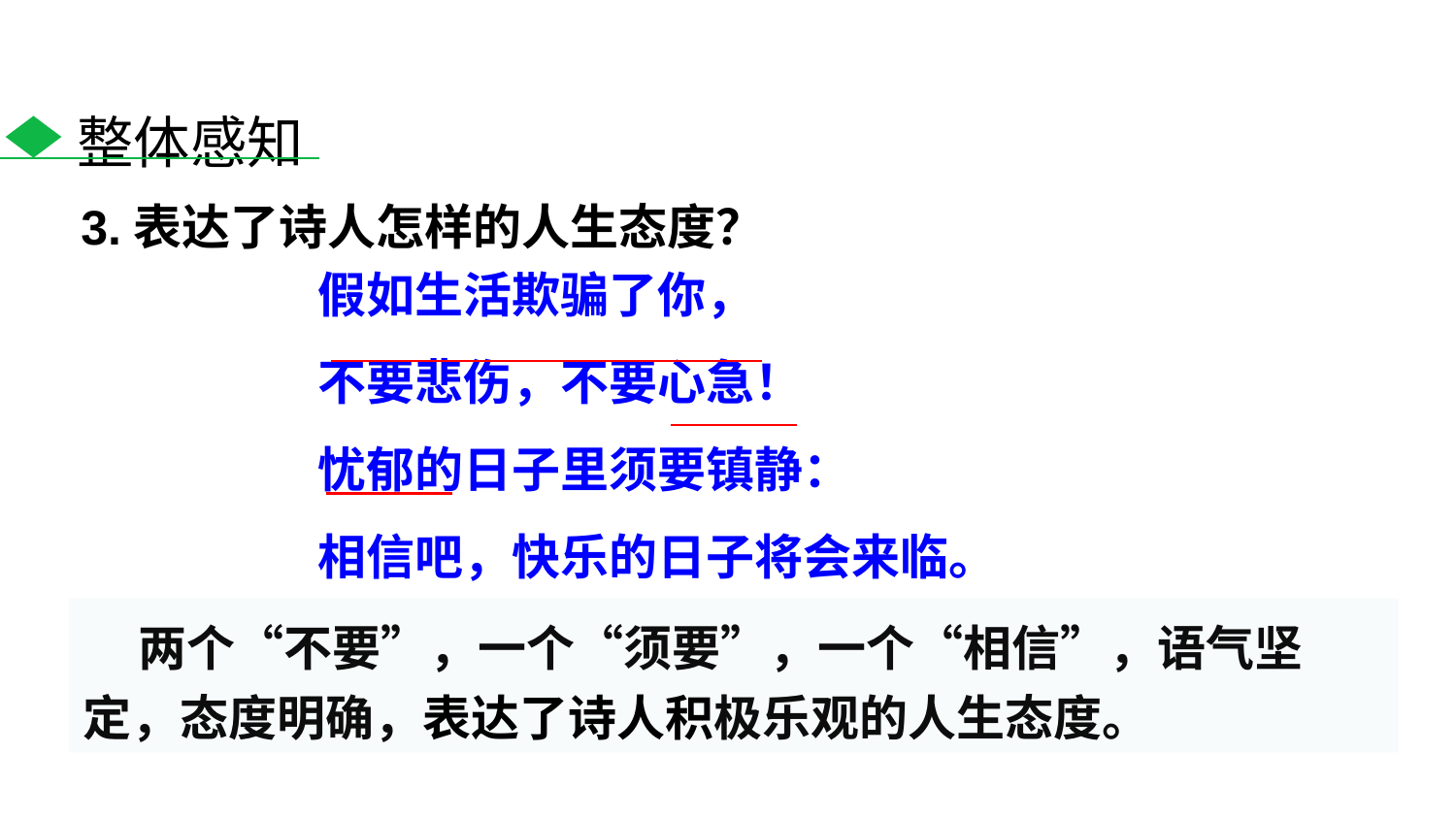

整体感知

3.表达了诗人怎样的人生态度？
假如生活欺骗了你，
不要悲伤，不要心急！
忧郁的日子里须要镇静：
相信吧，快乐的日子将会来临。
    两个“不要”，一个“须要”，一个“相信”，语气坚定，态度明确，表达了诗人积极乐观的人生态度。